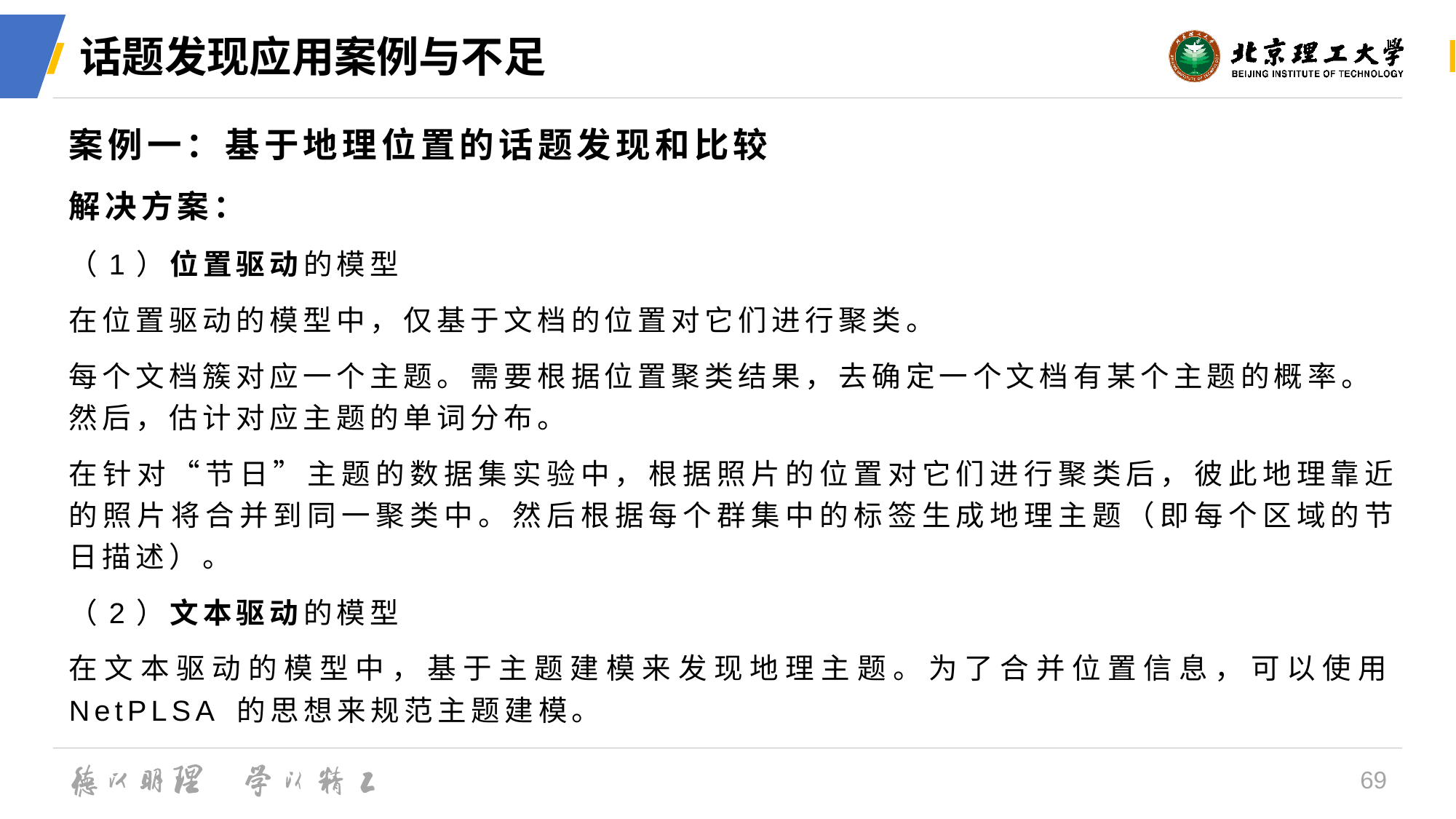

# 话题发现应用案例与不足
案例一：基于地理位置的话题发现和比较
解决方案：
（1）位置驱动的模型
在位置驱动的模型中，仅基于文档的位置对它们进行聚类。
每个文档簇对应一个主题。需要根据位置聚类结果，去确定一个文档有某个主题的概率。 然后，估计对应主题的单词分布。
在针对“节日”主题的数据集实验中，根据照片的位置对它们进行聚类后，彼此地理靠近的照片将合并到同一聚类中。然后根据每个群集中的标签生成地理主题（即每个区域的节日描述）。
（2）文本驱动的模型
在文本驱动的模型中，基于主题建模来发现地理主题。为了合并位置信息，可以使用NetPLSA 的思想来规范主题建模。